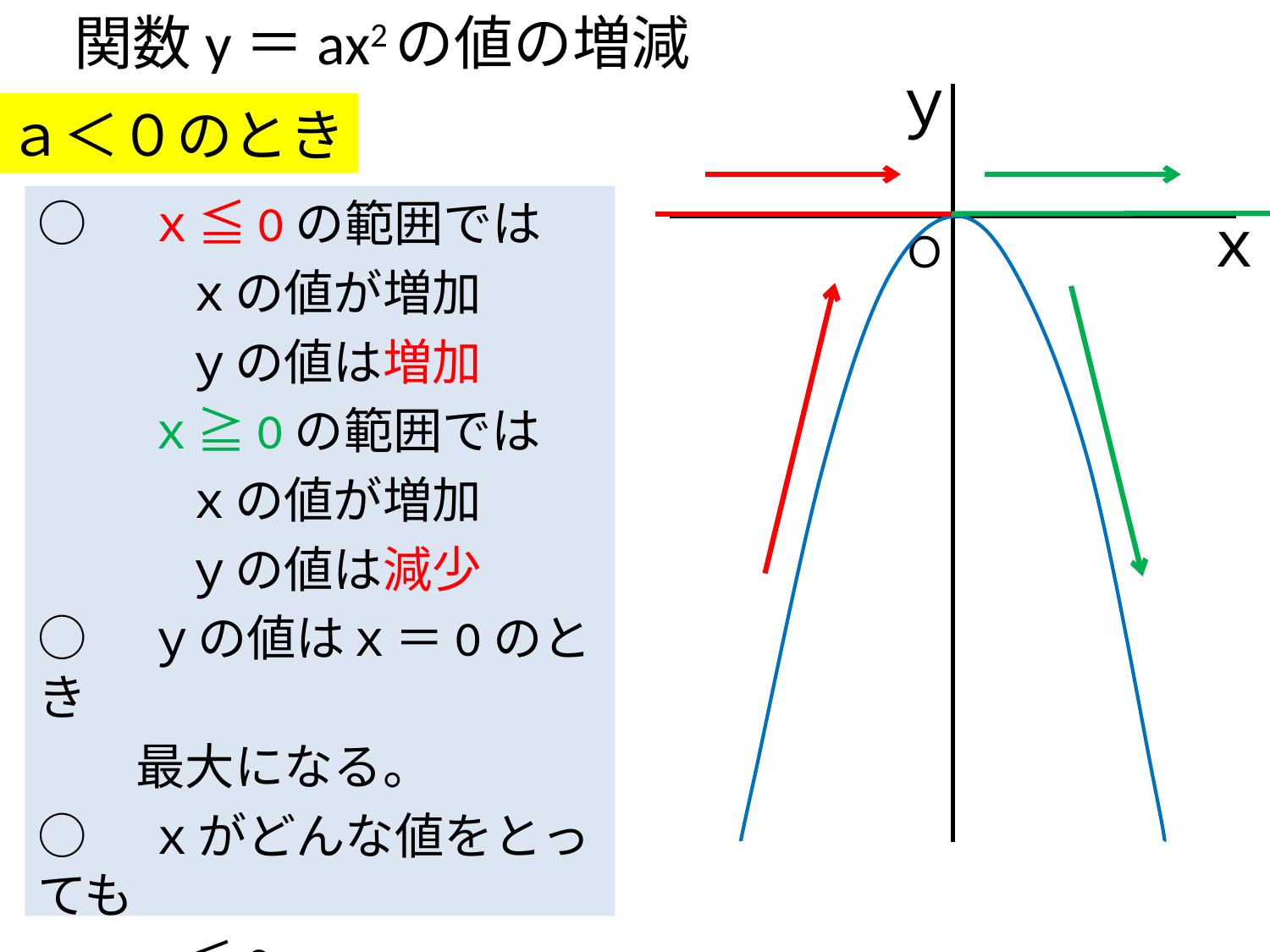

# 関数y＝ax2の値の増減
ｙ
ｘ
Ｏ
ａ＜０のとき
○　ｘ≦0の範囲では
　　　ｘの値が増加
　　　ｙの値は増加
　　 ｘ≧0の範囲では
　　　ｘの値が増加
　　　ｙの値は減少
○　ｙの値はｘ＝0のとき
　　最大になる。
○　ｘがどんな値をとっても
　　ｙ≦0